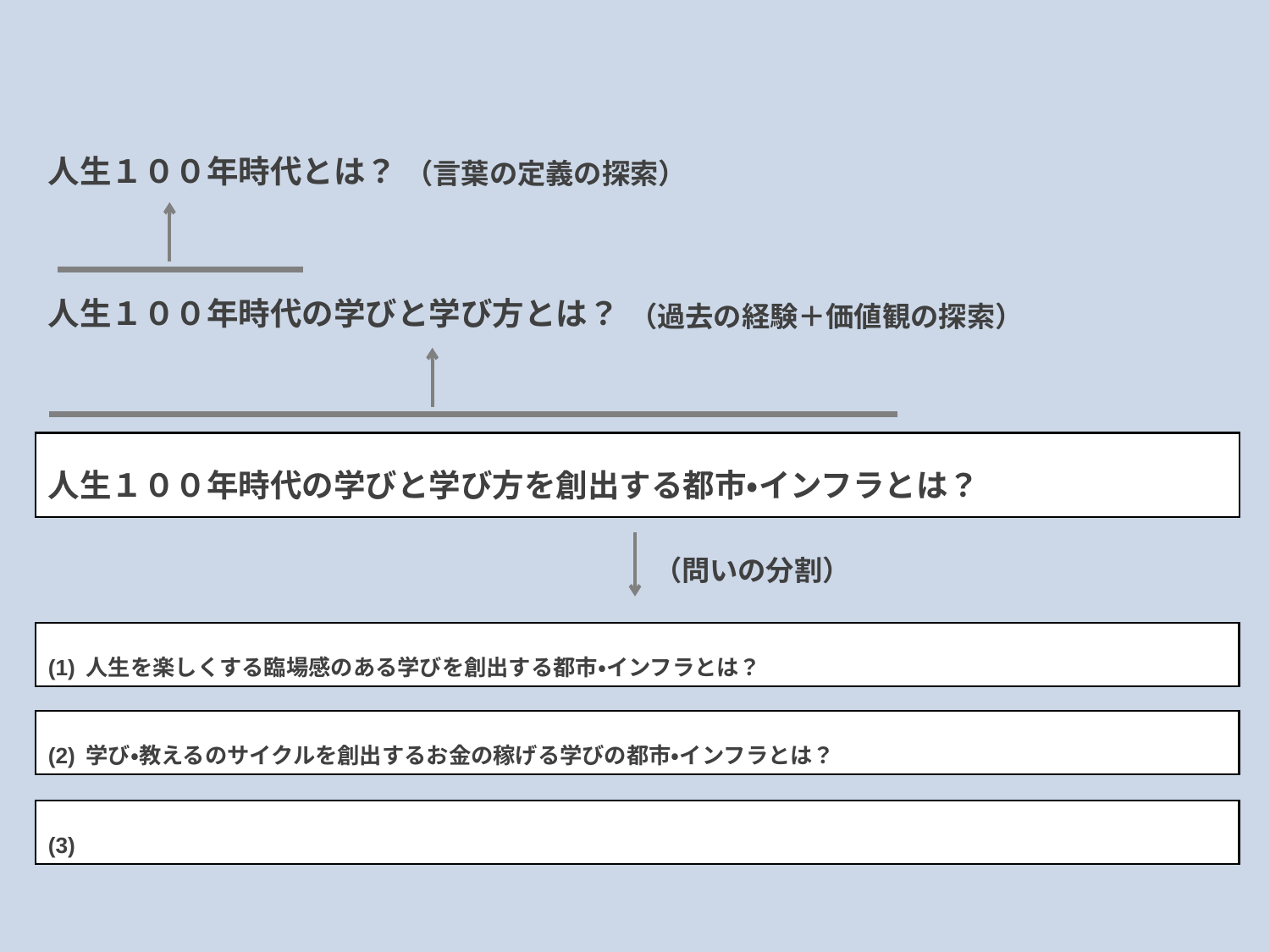

人生１００年時代とは？
（言葉の定義の探索）
人生１００年時代の学びと学び方とは？
（過去の経験＋価値観の探索）
# 人生１００年時代の学びと学び方を創出する都市・インフラとは？
（問いの分割）
(1) 人生を楽しくする臨場感のある学びを創出する都市・インフラとは？
(2) 学び・教えるのサイクルを創出するお金の稼げる学びの都市・インフラとは？
(3)